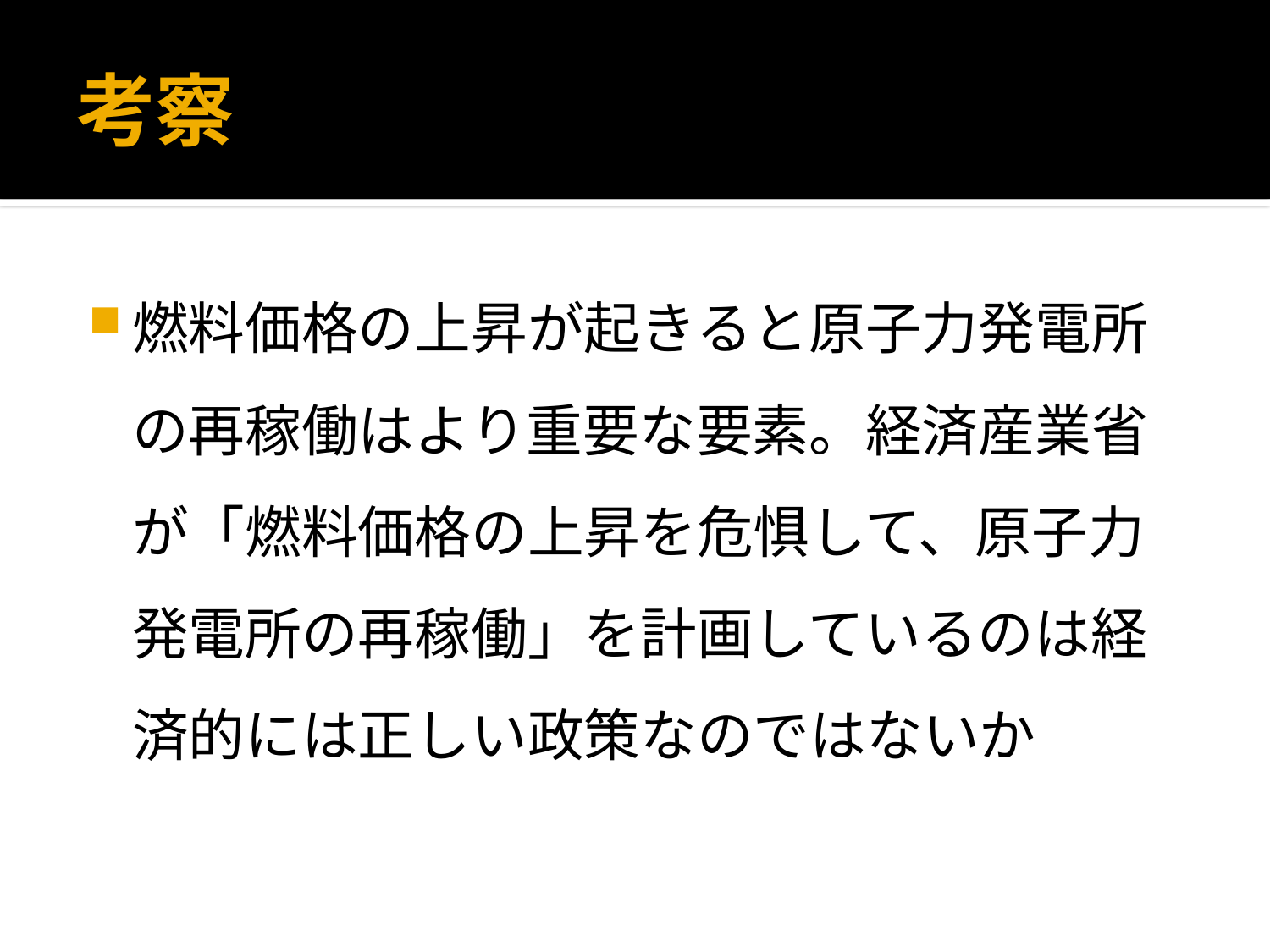

# 考察
燃料価格の上昇が起きると原子力発電所の再稼働はより重要な要素。経済産業省が「燃料価格の上昇を危惧して、原子力発電所の再稼働」を計画しているのは経済的には正しい政策なのではないか